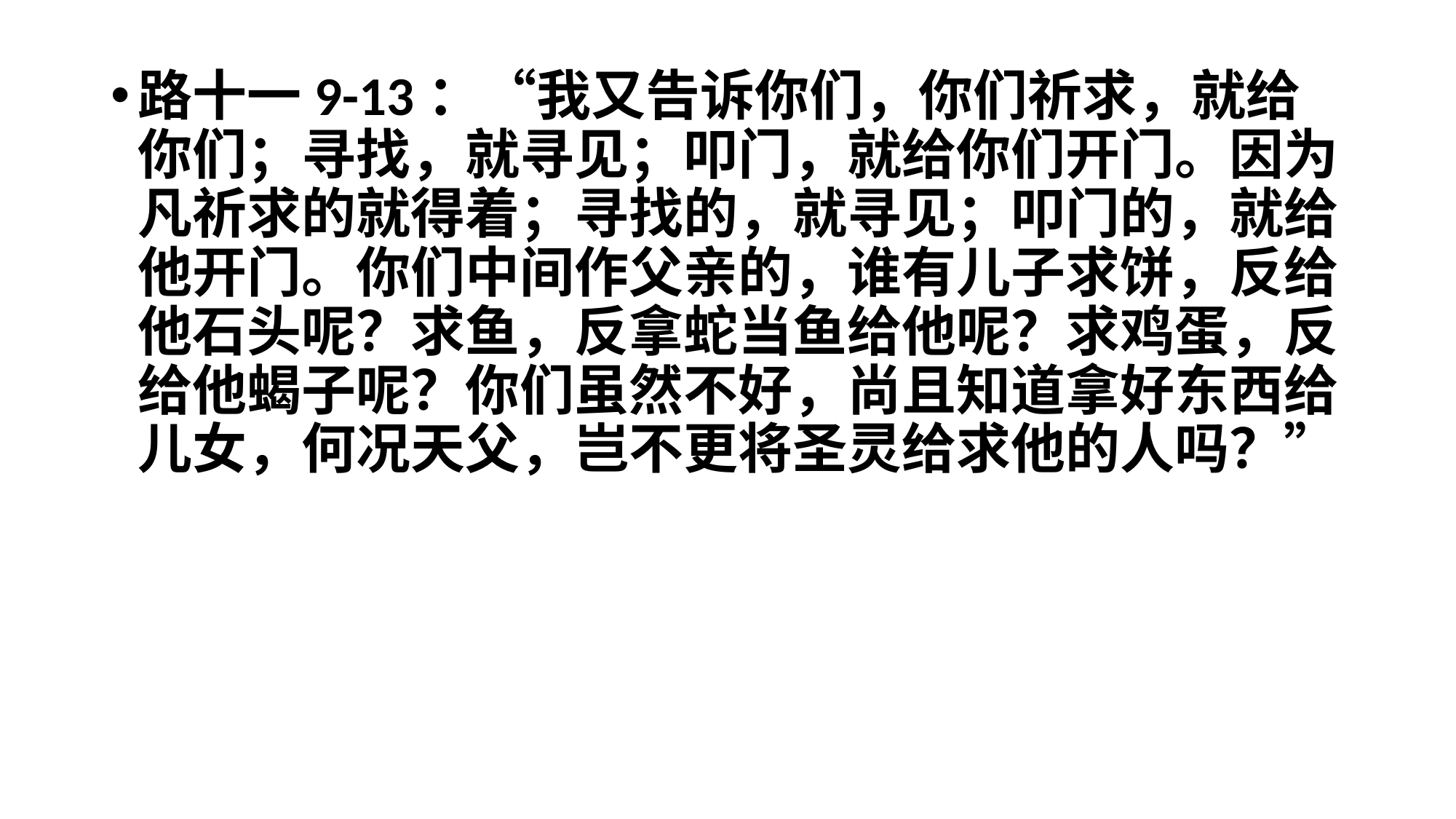

路十一9-13：“我又告诉你们，你们祈求，就给你们；寻找，就寻见；叩门，就给你们开门。因为凡祈求的就得着；寻找的，就寻见；叩门的，就给他开门。你们中间作父亲的，谁有儿子求饼，反给他石头呢？求鱼，反拿蛇当鱼给他呢？求鸡蛋，反给他蝎子呢？你们虽然不好，尚且知道拿好东西给儿女，何况天父，岂不更将圣灵给求他的人吗？”